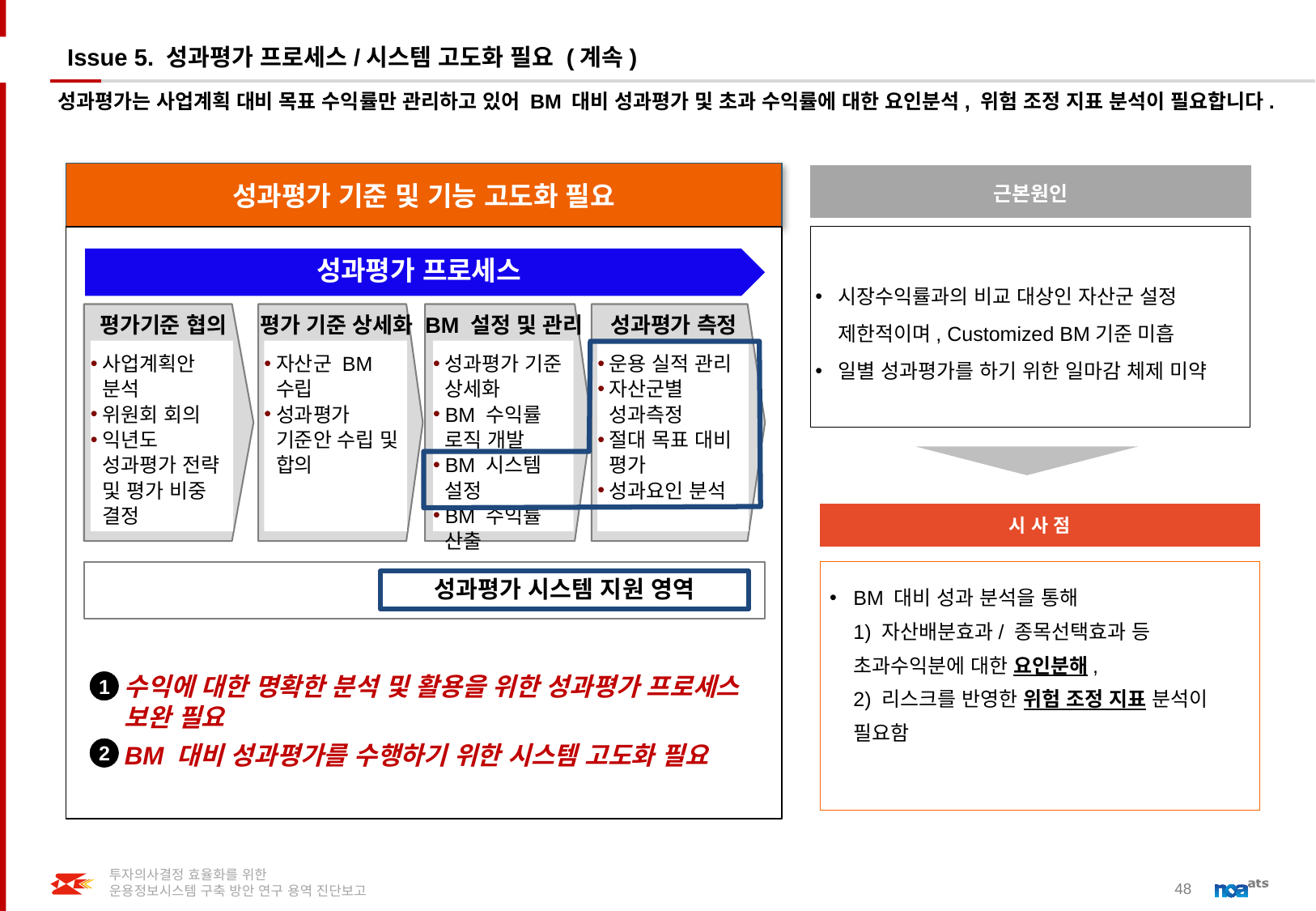

# Issue 5. 성과평가 프로세스/시스템 고도화 필요 (계속)
성과평가는 사업계획 대비 목표 수익률만 관리하고 있어 BM 대비 성과평가 및 초과 수익률에 대한 요인분석, 위험 조정 지표 분석이 필요합니다.
성과평가 기준 및 기능 고도화 필요
근본원인
시장수익률과의 비교 대상인 자산군 설정 제한적이며, Customized BM기준 미흡
일별 성과평가를 하기 위한 일마감 체제 미약

성과평가 프로세스
평가기준 협의
평가 기준 상세화
BM 설정 및 관리
성과평가 측정
사업계획안 분석
위원회 회의
익년도 성과평가 전략 및 평가 비중 결정
자산군 BM 수립
성과평가 기준안 수립 및 합의
성과평가 기준 상세화
BM 수익률 로직 개발
BM 시스템 설정
BM 수익률 산출
운용 실적 관리
자산군별 성과측정
절대 목표 대비 평가
성과요인 분석

시 사 점
BM 대비 성과 분석을 통해
1) 자산배분효과/ 종목선택효과 등 초과수익분에 대한 요인분해,
2) 리스크를 반영한 위험 조정 지표 분석이 필요함

성과평가 시스템 지원 영역
수익에 대한 명확한 분석 및 활용을 위한 성과평가 프로세스 보완 필요
1
BM 대비 성과평가를 수행하기 위한 시스템 고도화 필요
2